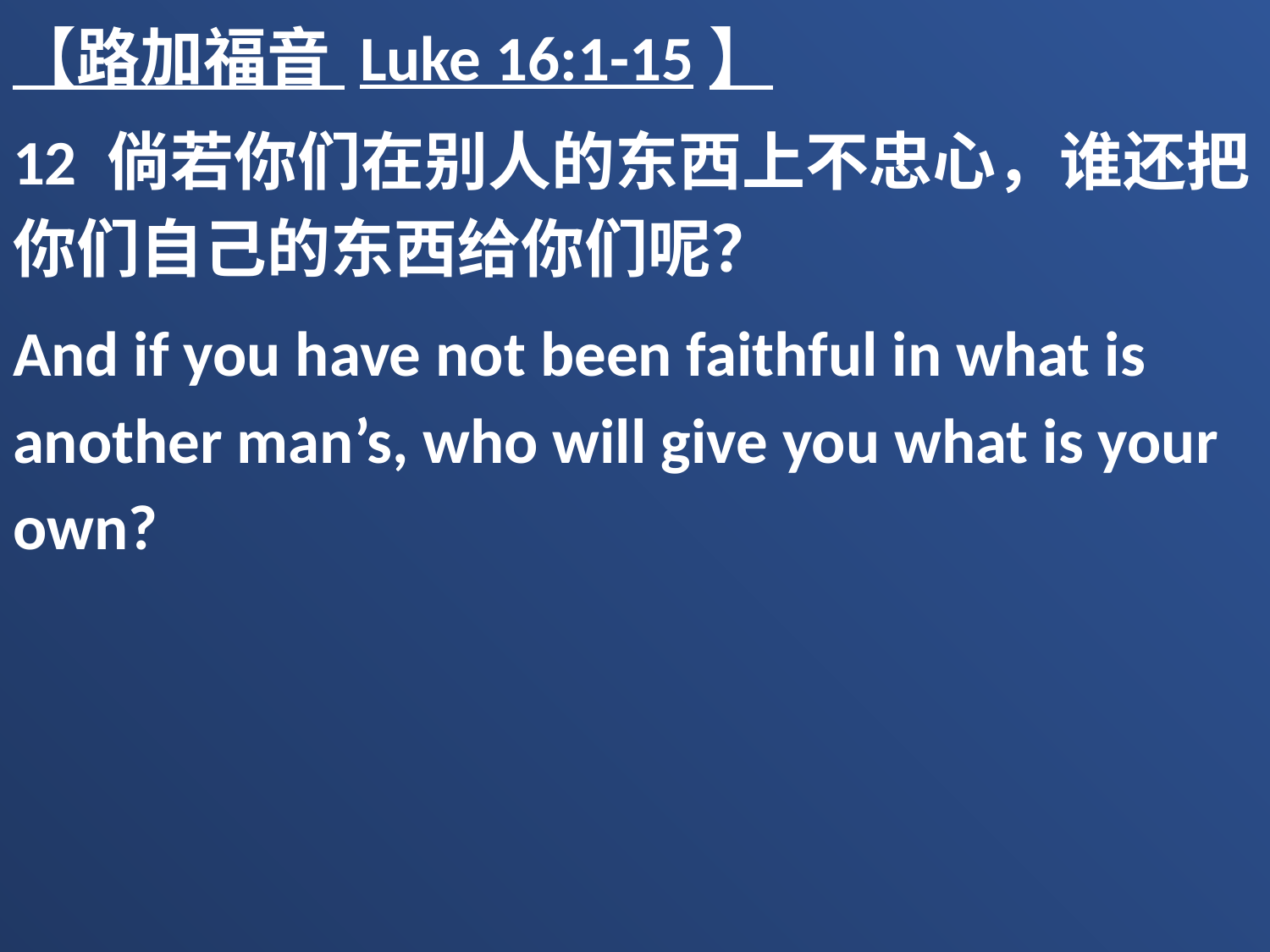

【路加福音 Luke 16:1-15】
12 倘若你们在别人的东西上不忠心，谁还把你们自己的东西给你们呢？
And if you have not been faithful in what is another man’s, who will give you what is your own?